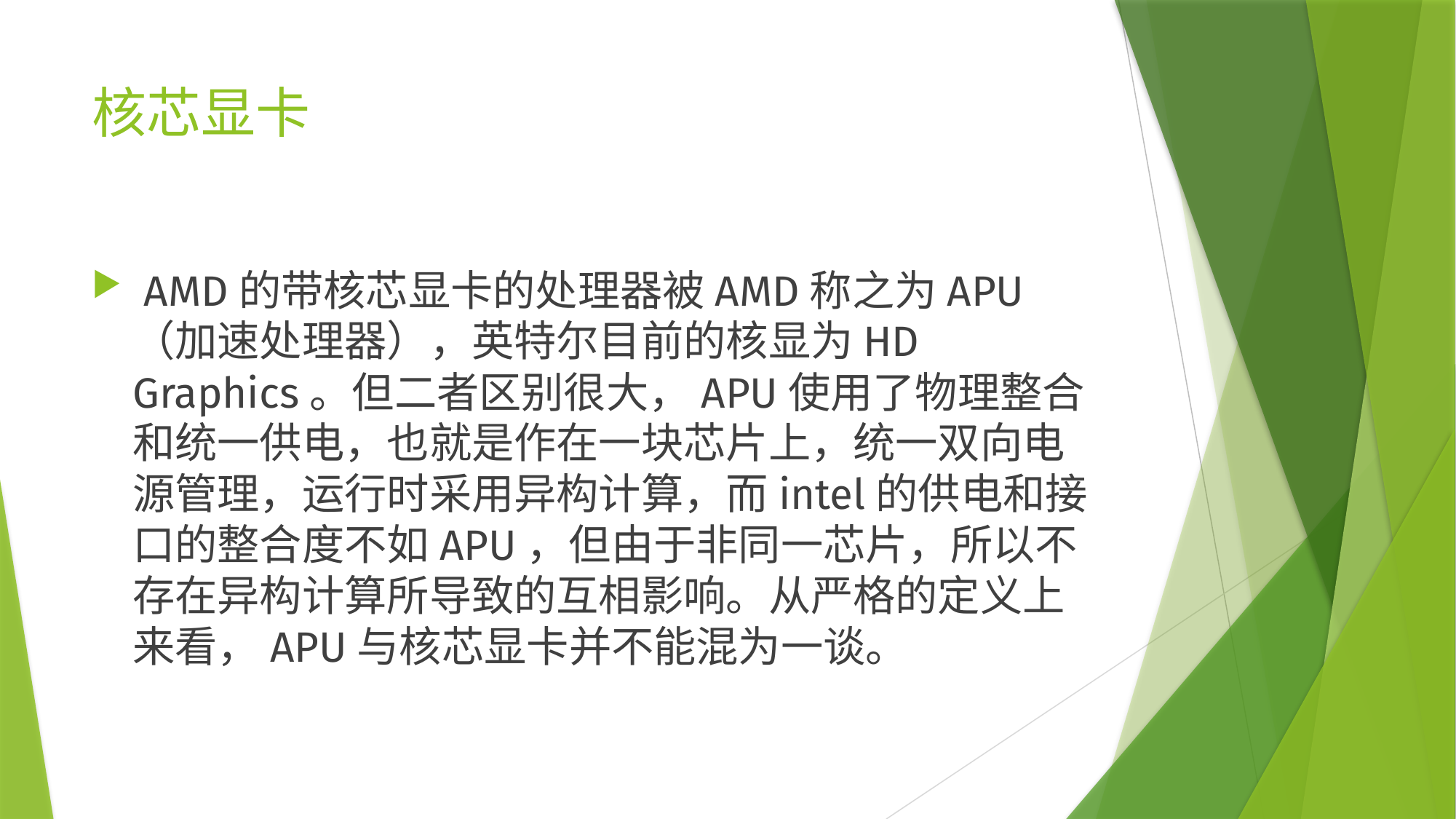

# 核芯显卡
 AMD的带核芯显卡的处理器被AMD称之为APU（加速处理器），英特尔目前的核显为HD Graphics。但二者区别很大，APU使用了物理整合和统一供电，也就是作在一块芯片上，统一双向电源管理，运行时采用异构计算，而intel的供电和接口的整合度不如APU，但由于非同一芯片，所以不存在异构计算所导致的互相影响。从严格的定义上来看，APU与核芯显卡并不能混为一谈。